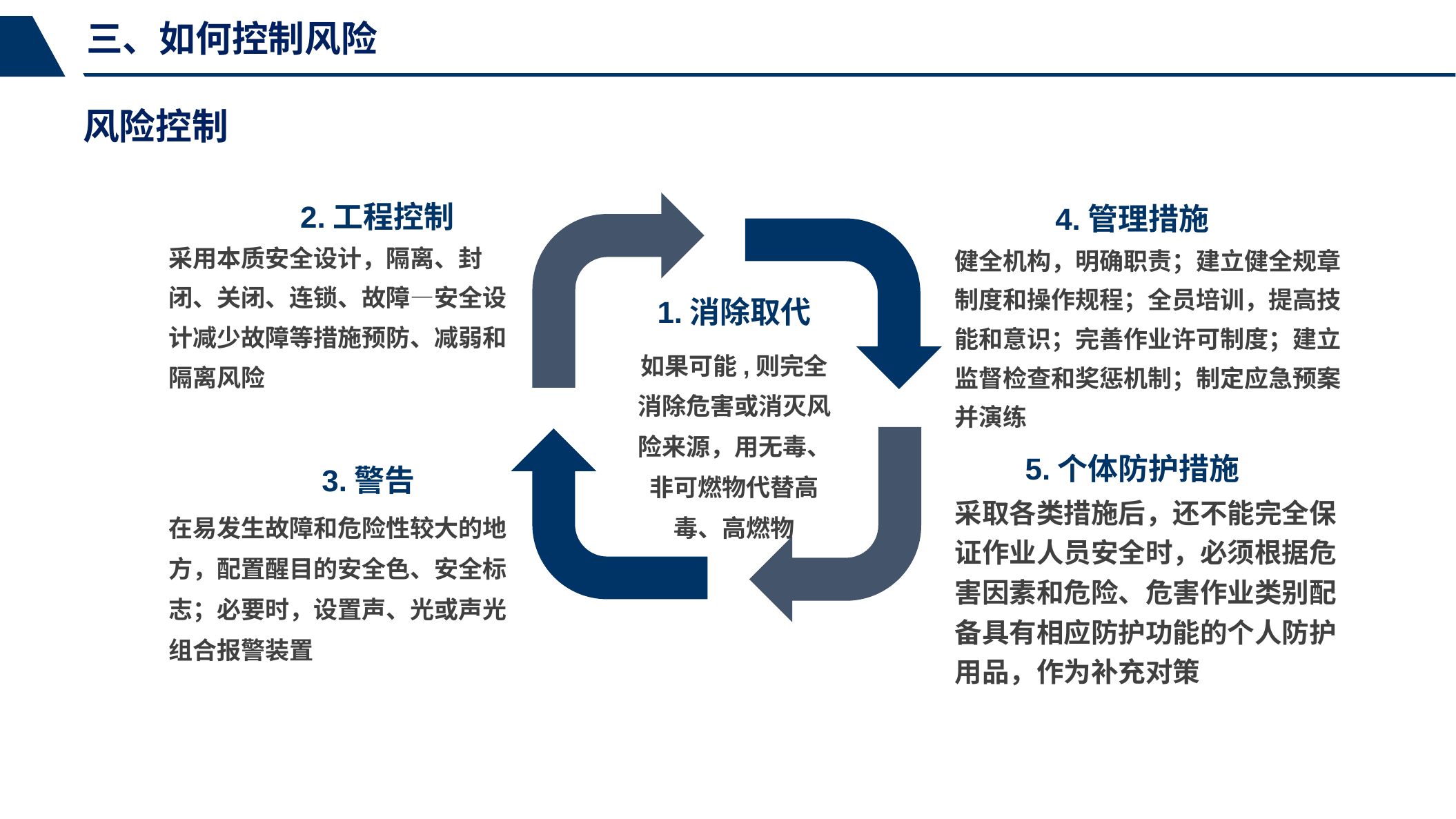

三、如何控制风险

风险控制
2.工程控制
采用本质安全设计，隔离、封闭、关闭、连锁、故障—安全设计减少故障等措施预防、减弱和隔离风险

4.管理措施
健全机构，明确职责；建立健全规章制度和操作规程；全员培训，提高技能和意识；完善作业许可制度；建立监督检查和奖惩机制；制定应急预案并演练

1.消除取代
如果可能,则完全消除危害或消灭风险来源，用无毒、非可燃物代替高毒、高燃物

5.个体防护措施
采取各类措施后，还不能完全保证作业人员安全时，必须根据危害因素和危险、危害作业类别配备具有相应防护功能的个人防护用品，作为补充对策
3.警告
在易发生故障和危险性较大的地方，配置醒目的安全色、安全标志；必要时，设置声、光或声光组合报警装置